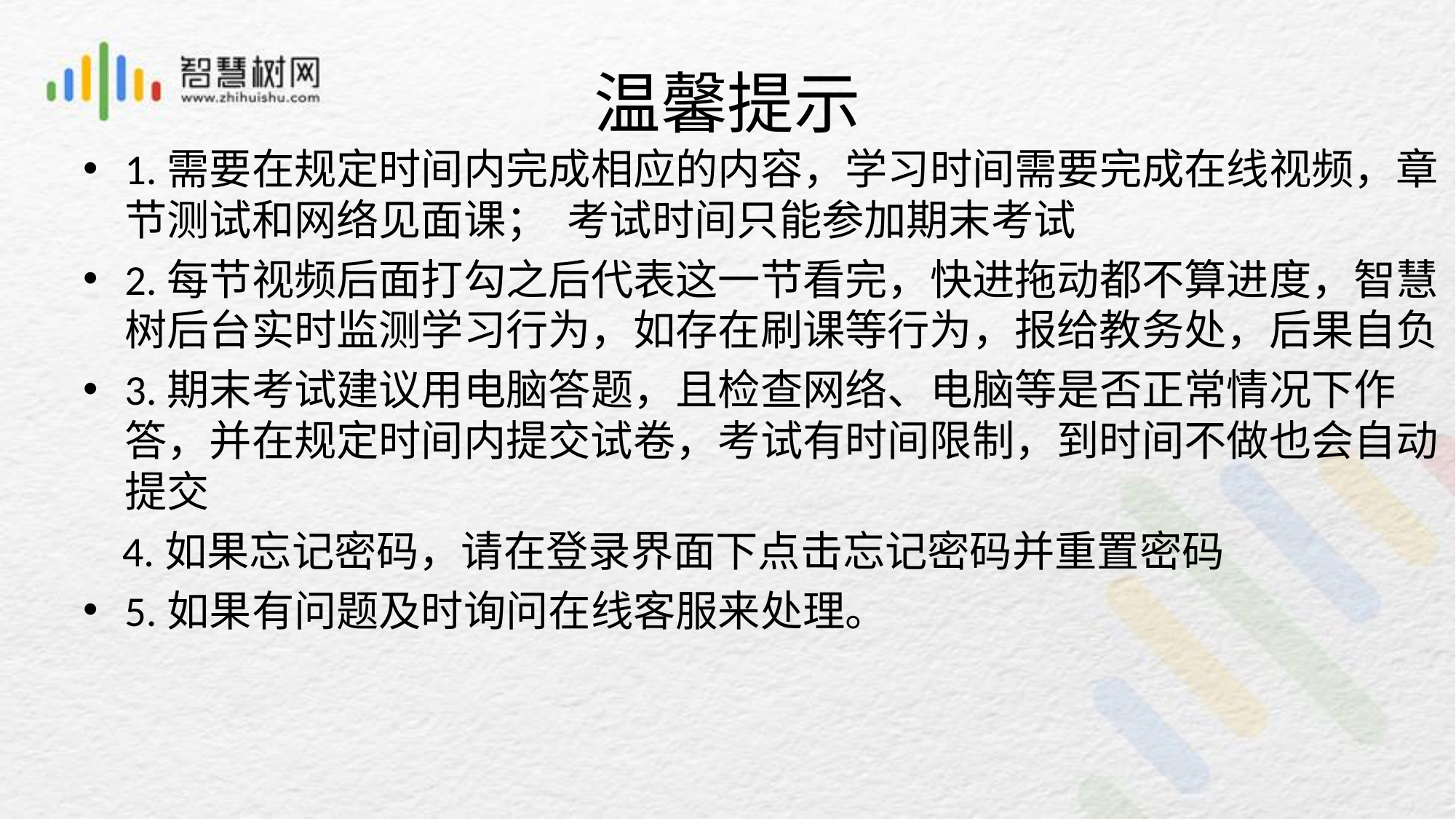

# 温馨提示
1.需要在规定时间内完成相应的内容，学习时间需要完成在线视频，章节测试和网络见面课；  考试时间只能参加期末考试
2.每节视频后面打勾之后代表这一节看完，快进拖动都不算进度，智慧树后台实时监测学习行为，如存在刷课等行为，报给教务处，后果自负
3.期末考试建议用电脑答题，且检查网络、电脑等是否正常情况下作答，并在规定时间内提交试卷，考试有时间限制，到时间不做也会自动提交
    4.如果忘记密码，请在登录界面下点击忘记密码并重置密码
5.如果有问题及时询问在线客服来处理。